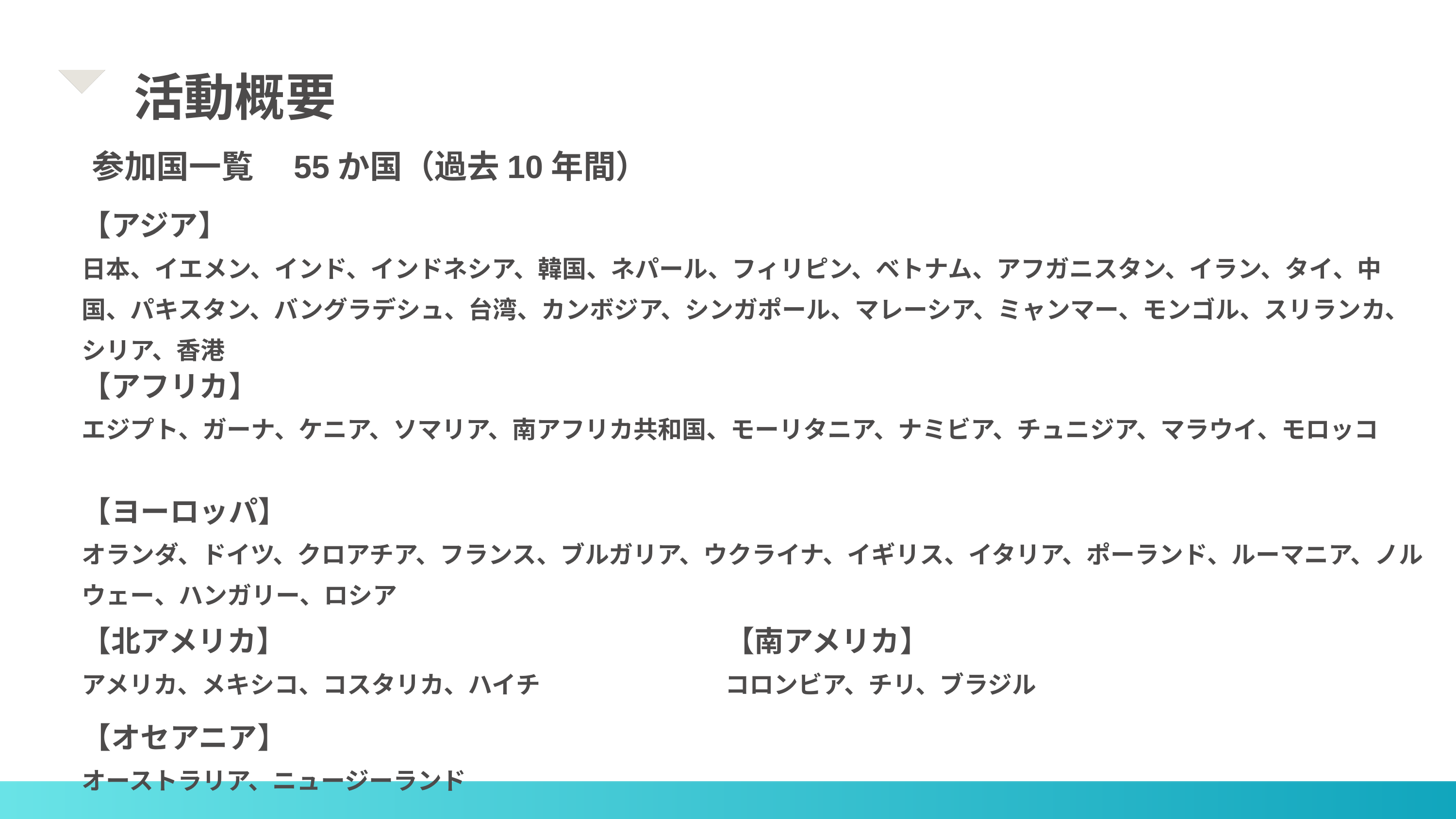

活動概要

参加国一覧　55か国（過去10年間）
【アジア】
日本、イエメン、インド、インドネシア、韓国、ネパール、フィリピン、ベトナム、アフガニスタン、イラン、タイ、中国、パキスタン、バングラデシュ、台湾、カンボジア、シンガポール、マレーシア、ミャンマー、モンゴル、スリランカ、シリア、香港
【アフリカ】
エジプト、ガーナ、ケニア、ソマリア、南アフリカ共和国、モーリタニア、ナミビア、チュニジア、マラウイ、モロッコ
【ヨーロッパ】
オランダ、ドイツ、クロアチア、フランス、ブルガリア、ウクライナ、イギリス、イタリア、ポーランド、ルーマニア、ノルウェー、ハンガリー、ロシア
【北アメリカ】
アメリカ、メキシコ、コスタリカ、ハイチ
【南アメリカ】
コロンビア、チリ、ブラジル
【オセアニア】
オーストラリア、ニュージーランド